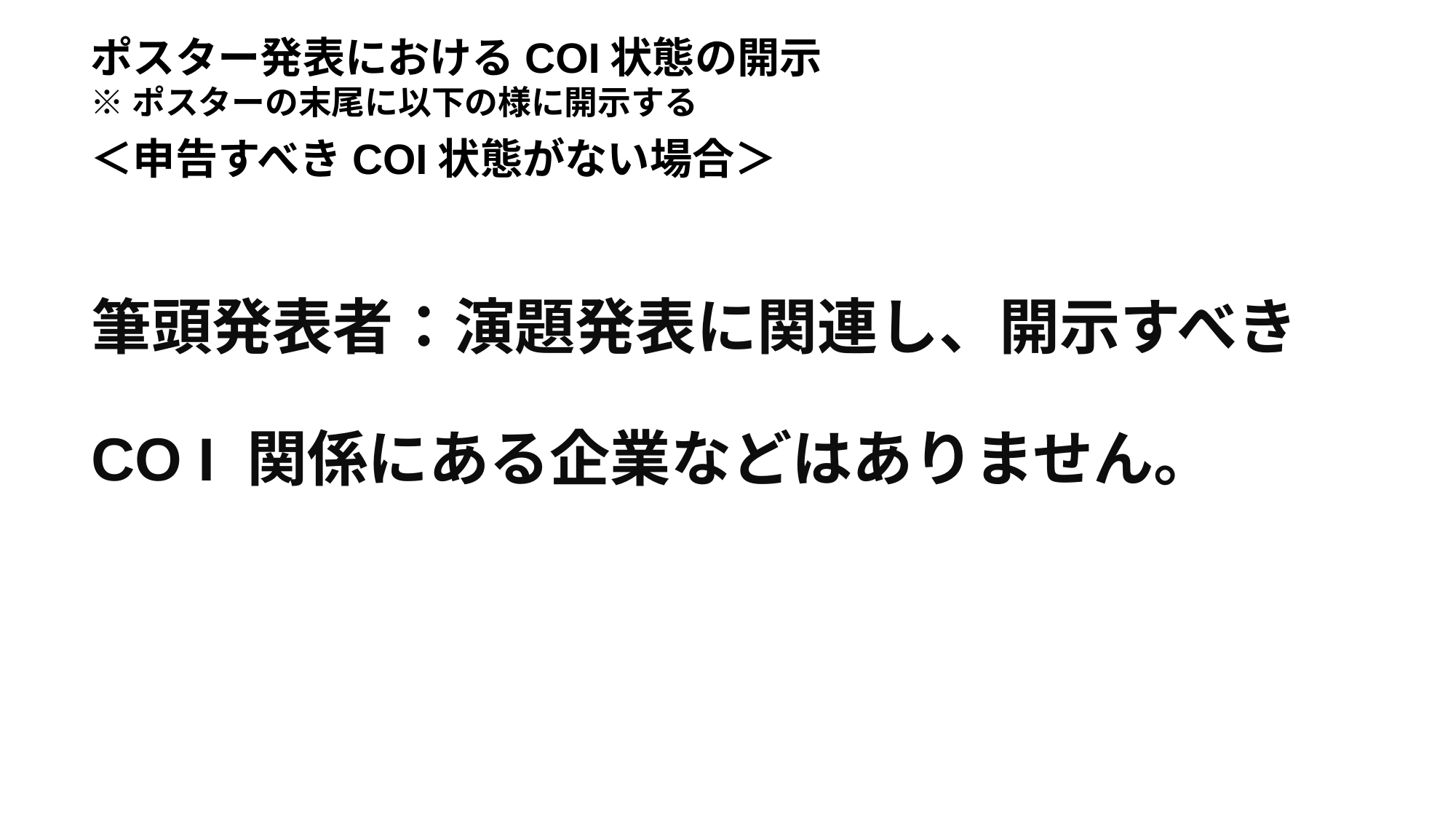

ポスター発表におけるCOI状態の開示
※ポスターの末尾に以下の様に開示する
＜申告すべきCOI状態がない場合＞

筆頭発表者：演題発表に関連し、開示すべき
CO I 関係にある企業などはありません。